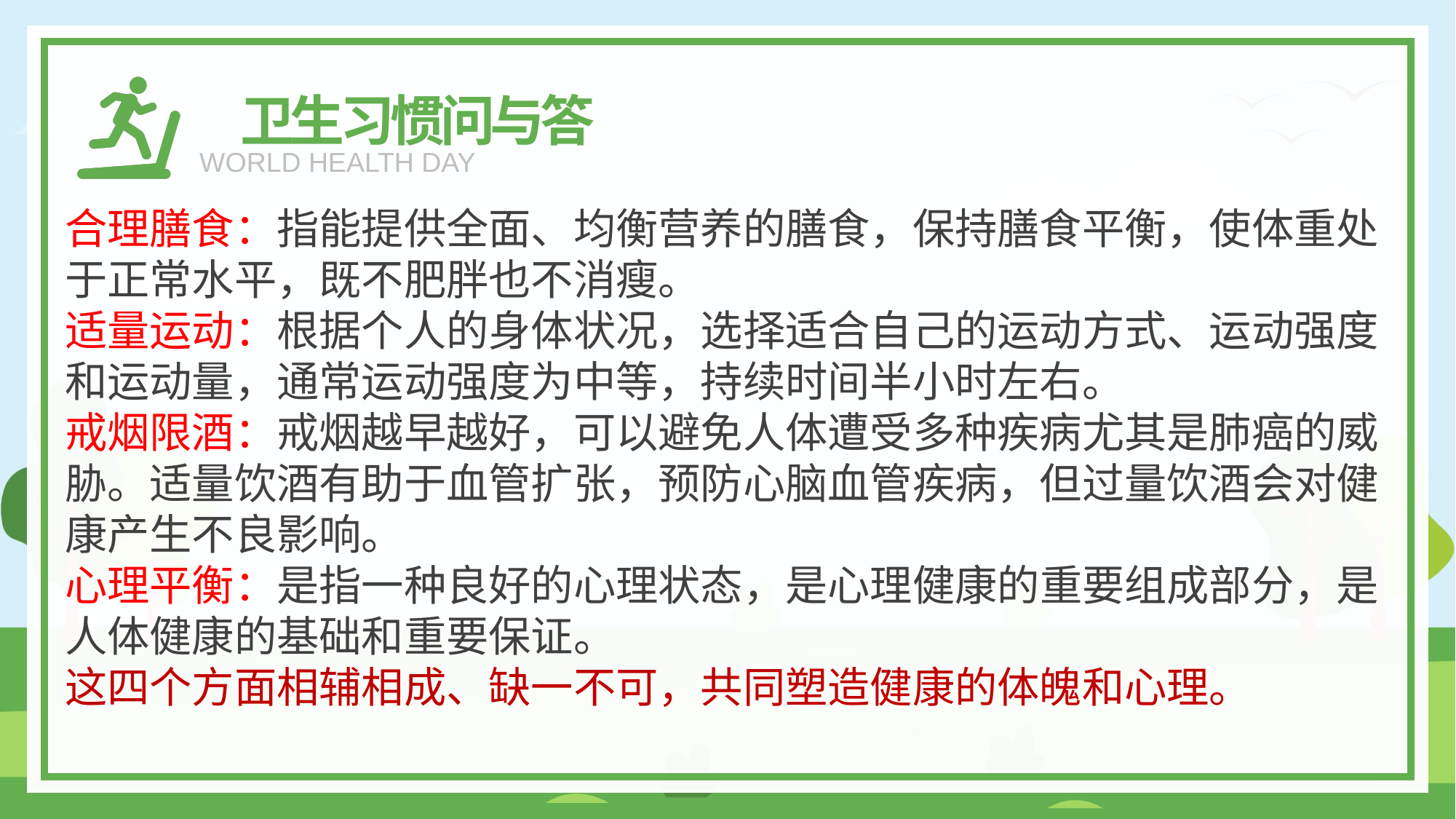

卫生习惯问与答

WORLD HEALTH DAY
合理膳食：指能提供全面、均衡营养的膳食，保持膳食平衡，使体重处于正常水平，既不肥胖也不消瘦。
适量运动：根据个人的身体状况，选择适合自己的运动方式、运动强度和运动量，通常运动强度为中等，持续时间半小时左右。
戒烟限酒：戒烟越早越好，可以避免人体遭受多种疾病尤其是肺癌的威胁。适量饮酒有助于血管扩张，预防心脑血管疾病，但过量饮酒会对健康产生不良影响。
心理平衡：是指一种良好的心理状态，是心理健康的重要组成部分，是人体健康的基础和重要保证。
这四个方面相辅相成、缺一不可，共同塑造健康的体魄和心理。